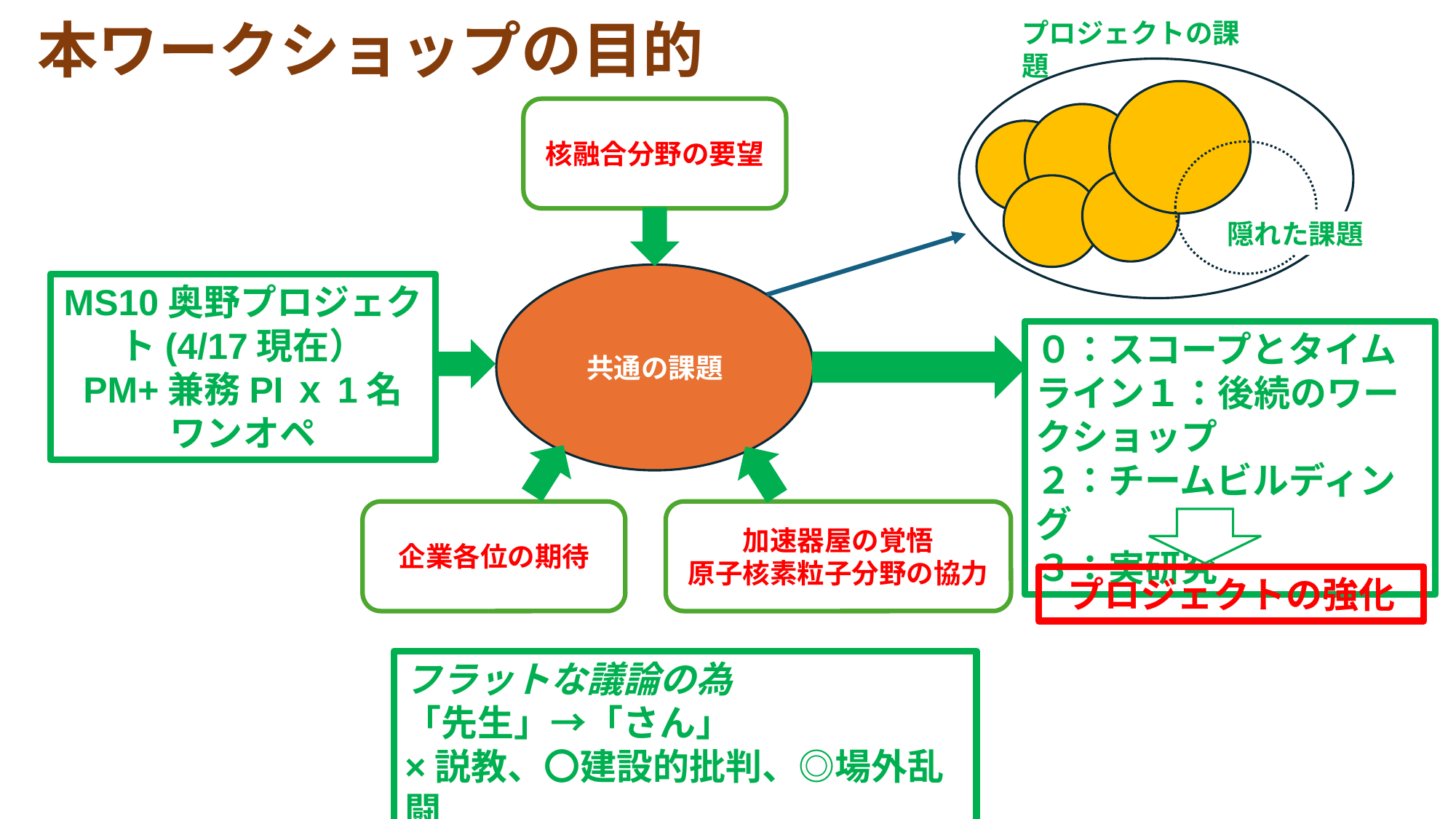

本ワークショップの目的
プロジェクトの課題

核融合分野の要望

隠れた課題

共通の課題
MS10奥野プロジェクト(4/17現在）
PM+兼務PIｘ1名
ワンオペ
０：スコープとタイムライン１：後続のワークショップ
２：チームビルディング
３：実研究

企業各位の期待
加速器屋の覚悟
原子核素粒子分野の協力

プロジェクトの強化
フラットな議論の為
「先生」→「さん」
×説教、〇建設的批判、◎場外乱闘